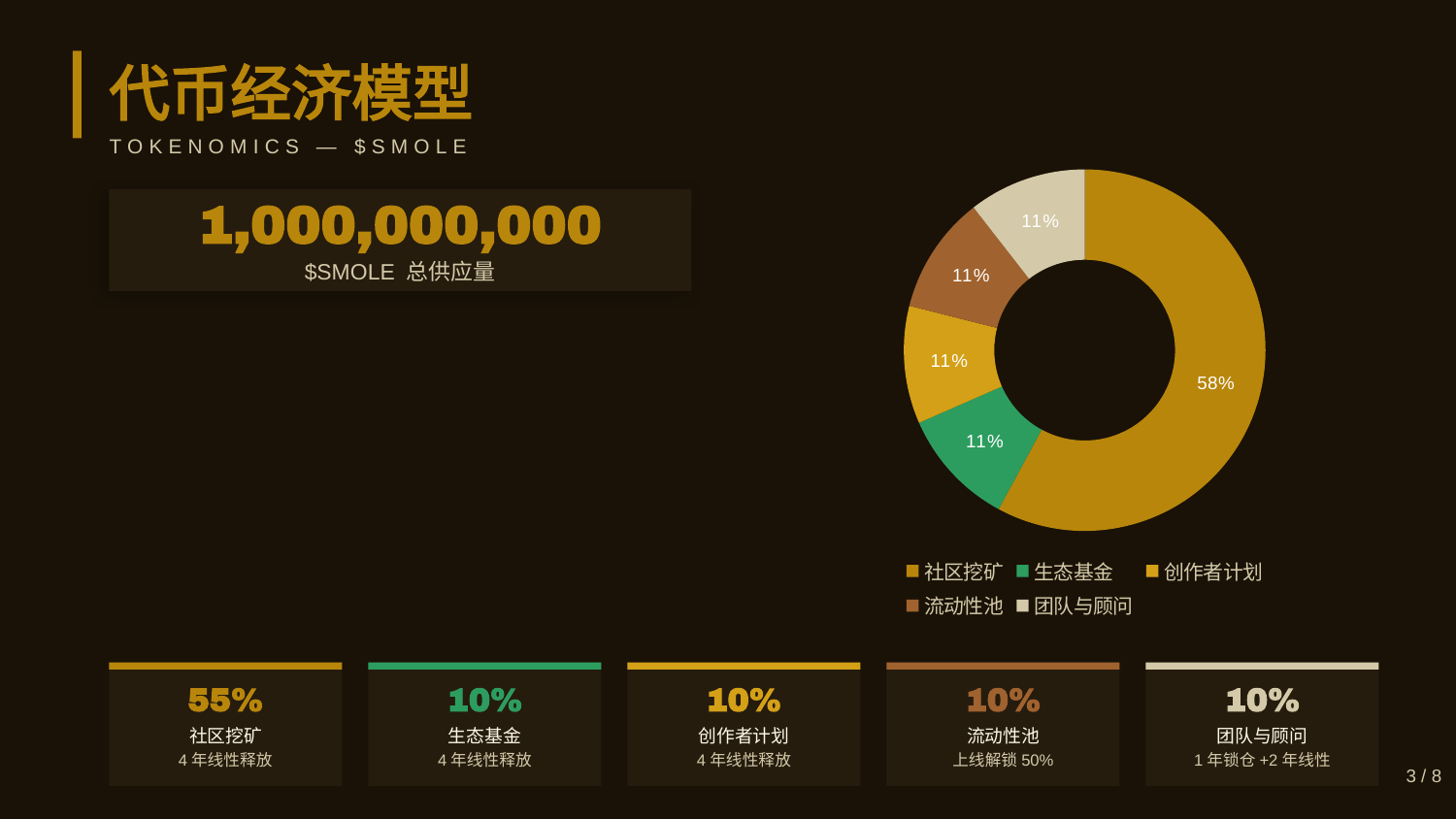

代币经济模型

TOKENOMICS — $SMOLE

### Chart

| Category | Allocation |
|---|---|
| 社区挖矿 | 55.0 |
| 生态基金 | 10.0 |
| 创作者计划 | 10.0 |
| 流动性池 | 10.0 |
| 团队与顾问 | 10.0 |
1,000,000,000
$SMOLE 总供应量

55%
10%
10%
10%
10%
社区挖矿
生态基金
创作者计划
流动性池
团队与顾问
4年线性释放
4年线性释放
4年线性释放
上线解锁50%
1年锁仓+2年线性
3 / 8